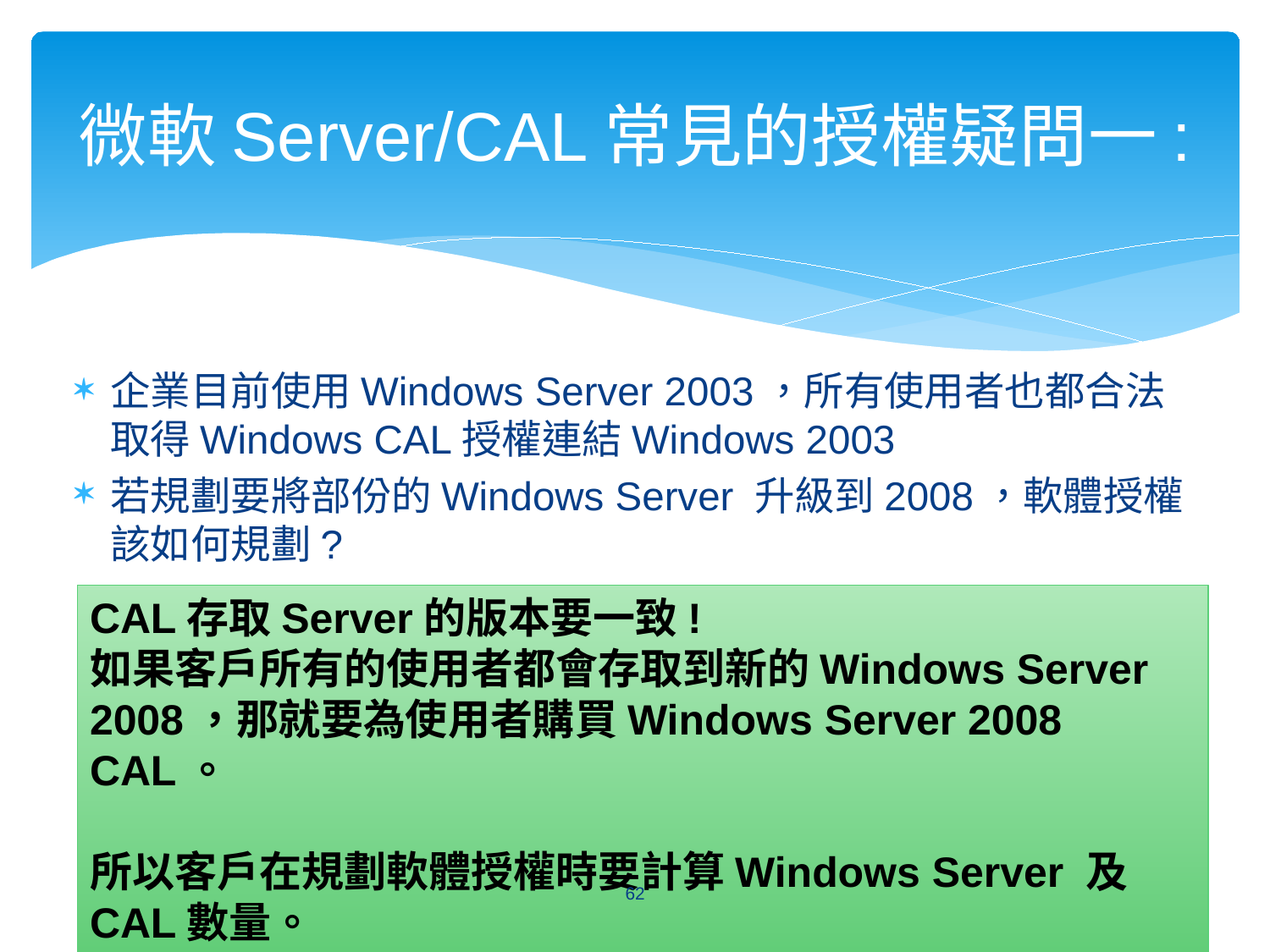

# 微軟Server/CAL常見的授權疑問一:
企業目前使用Windows Server 2003，所有使用者也都合法取得Windows CAL授權連結Windows 2003
若規劃要將部份的Windows Server 升級到2008，軟體授權該如何規劃?
CAL存取Server的版本要一致!
如果客戶所有的使用者都會存取到新的Windows Server 2008，那就要為使用者購買Windows Server 2008 CAL。

所以客戶在規劃軟體授權時要計算Windows Server 及 CAL數量。
62